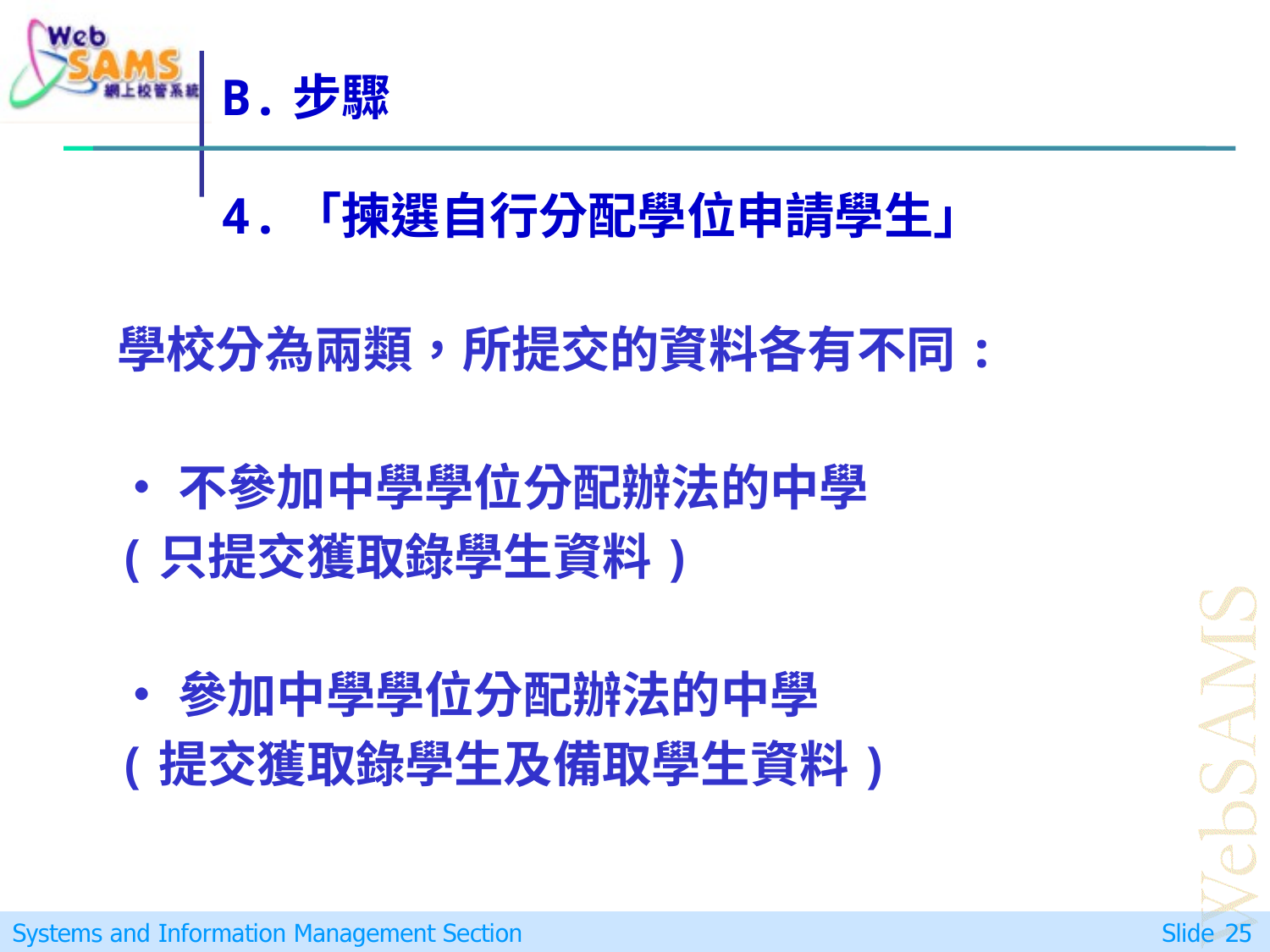

# B.步驟 4.「揀選自行分配學位申請學生」
學校分為兩類，所提交的資料各有不同:

•不參加中學學位分配辦法的中學
(只提交獲取錄學生資料)

•參加中學學位分配辦法的中學
(提交獲取錄學生及備取學生資料)